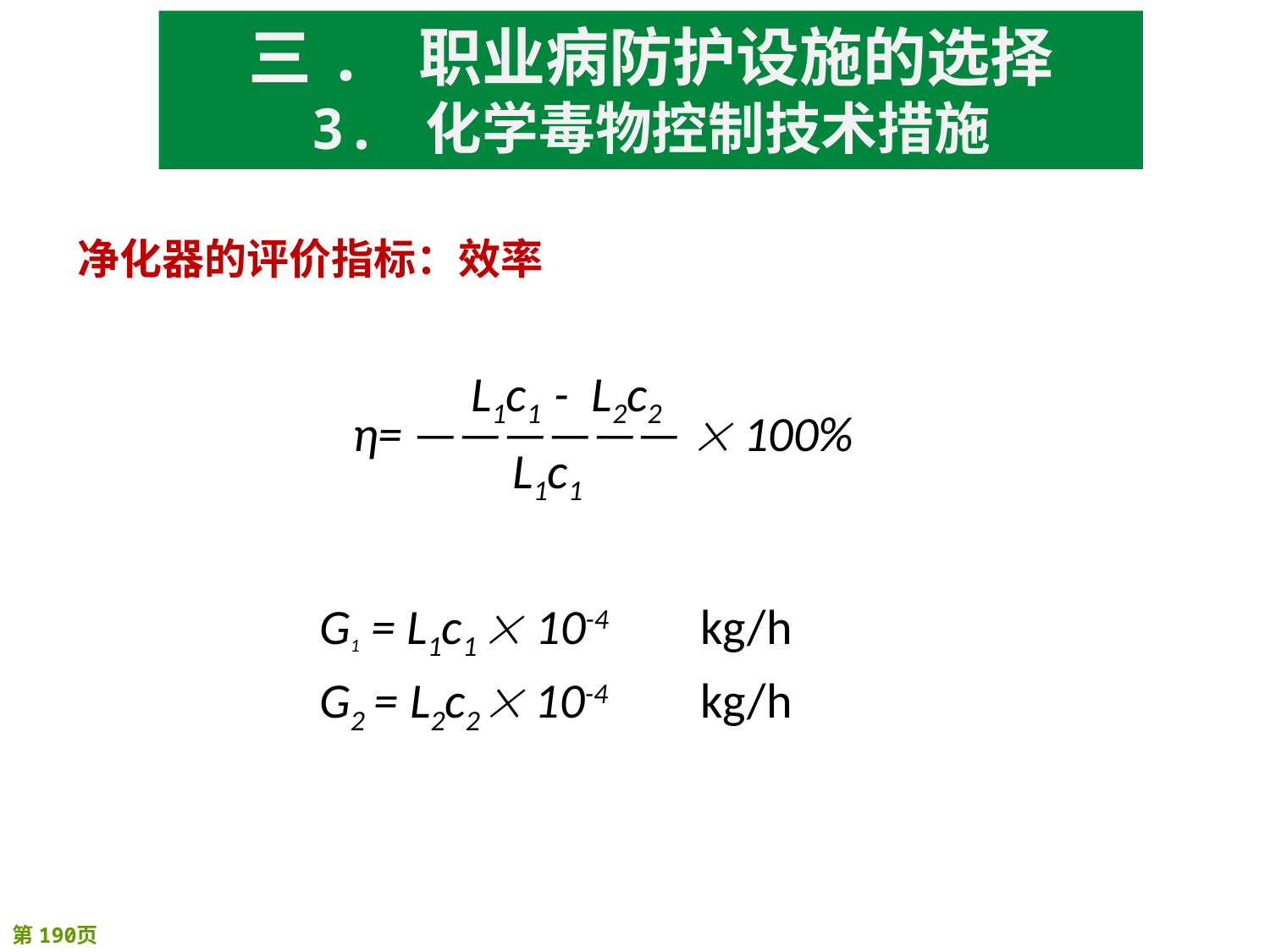

三. 职业病防护设施的选择
3. 化学毒物控制技术措施
净化器的评价指标：效率
L1c1  -  L2c2
η= —————— × 100%
L1c1
G1 = L1c1 ×  10-4 	kg/h
G2  = L2c2 × 10-4	kg/h